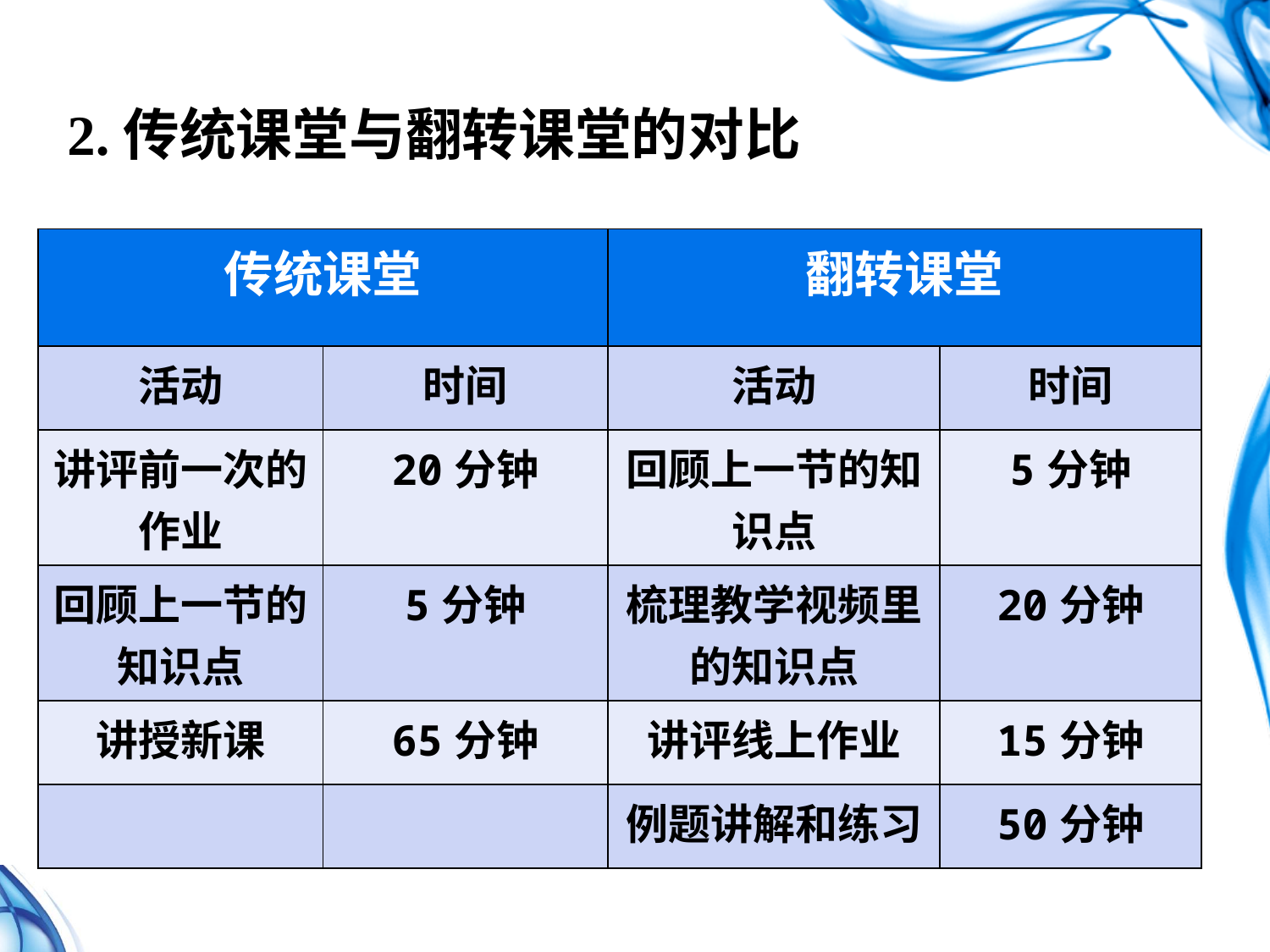

2.传统课堂与翻转课堂的对比
| 传统课堂 |  | 翻转课堂 |  |
| --- | --- | --- | --- |
| 活动 | 时间 | 活动 | 时间 |
| 讲评前一次的作业 | 20分钟 | 回顾上一节的知识点 | 5分钟 |
| 回顾上一节的知识点 | 5分钟 | 梳理教学视频里的知识点 | 20分钟 |
| 讲授新课 | 65分钟 | 讲评线上作业 | 15分钟 |
|  |  | 例题讲解和练习 | 50分钟 |